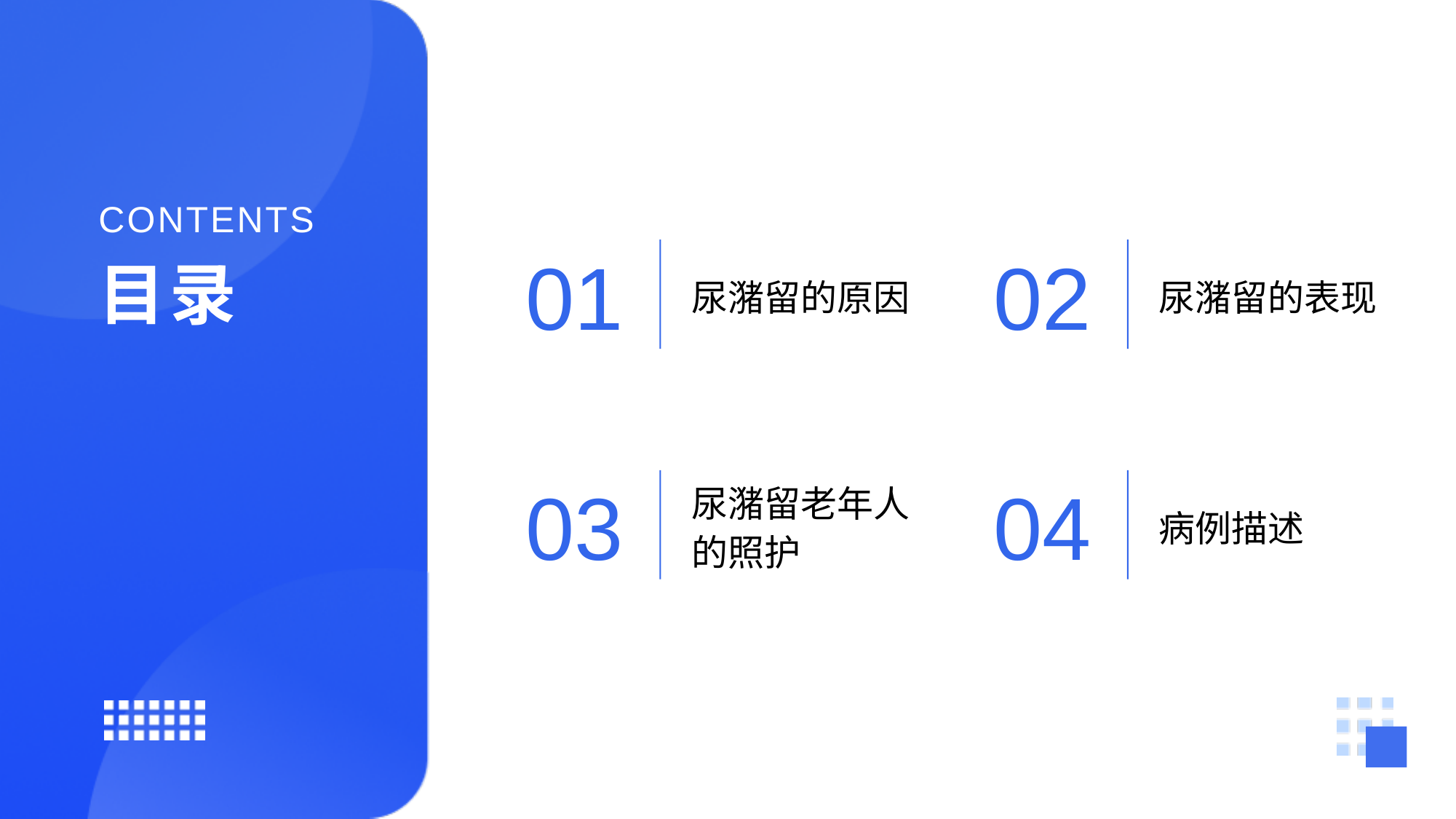

CONTENTS
01
02

尿潴留的原因

尿潴留的表现
03
04

尿潴留老年人的照护

病例描述
目录